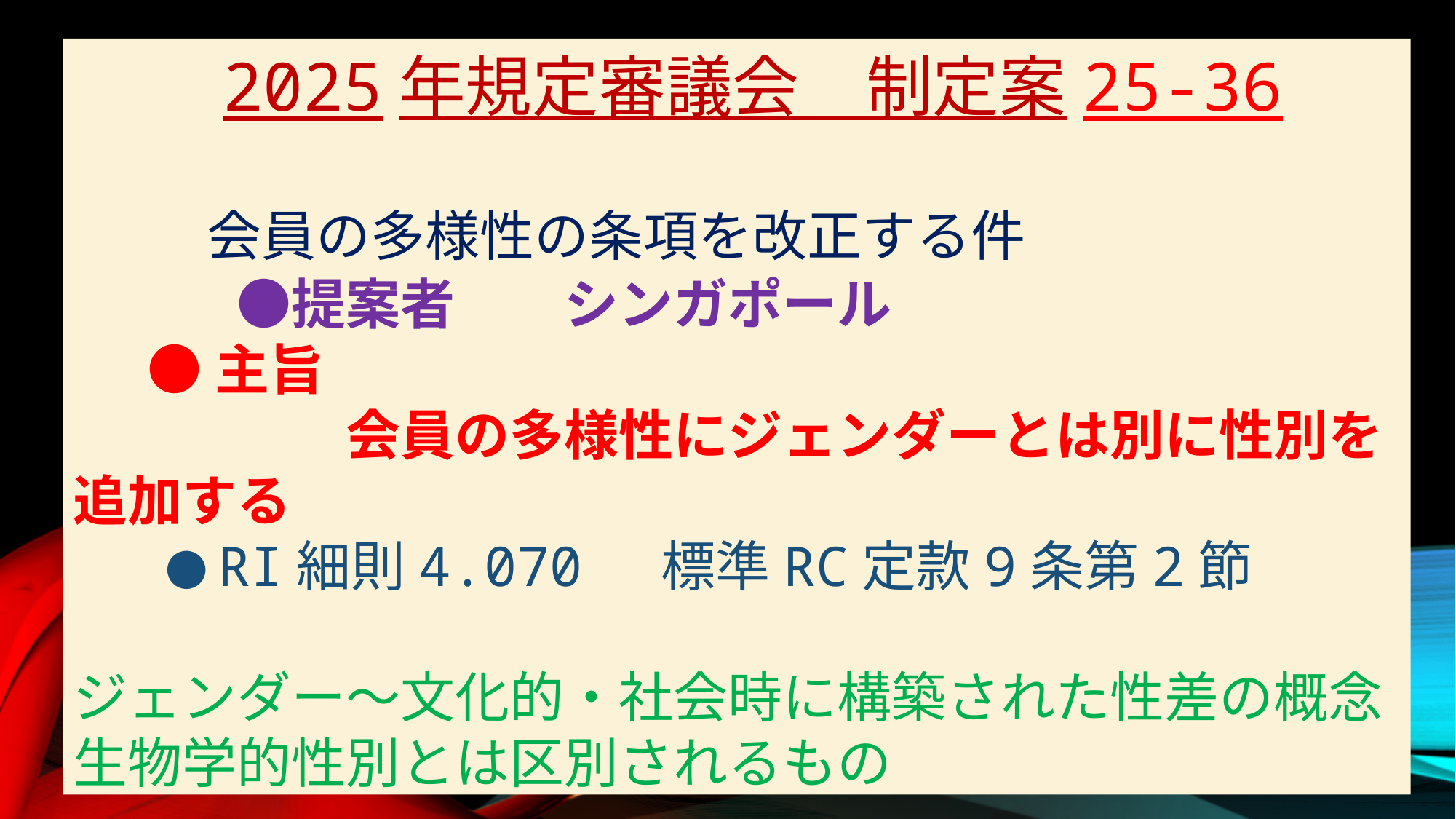

2025年規定審議会　制定案25-36

　　会員の多様性の条項を改正する件
　　　●提案者　　シンガポール
      ●主旨
　　　　　会員の多様性にジェンダーとは別に性別を追加する
  　●RI細則4.070  標準RC定款9条第2節

ジェンダー～文化的・社会時に構築された性差の概念
生物学的性別とは区別されるもの

#